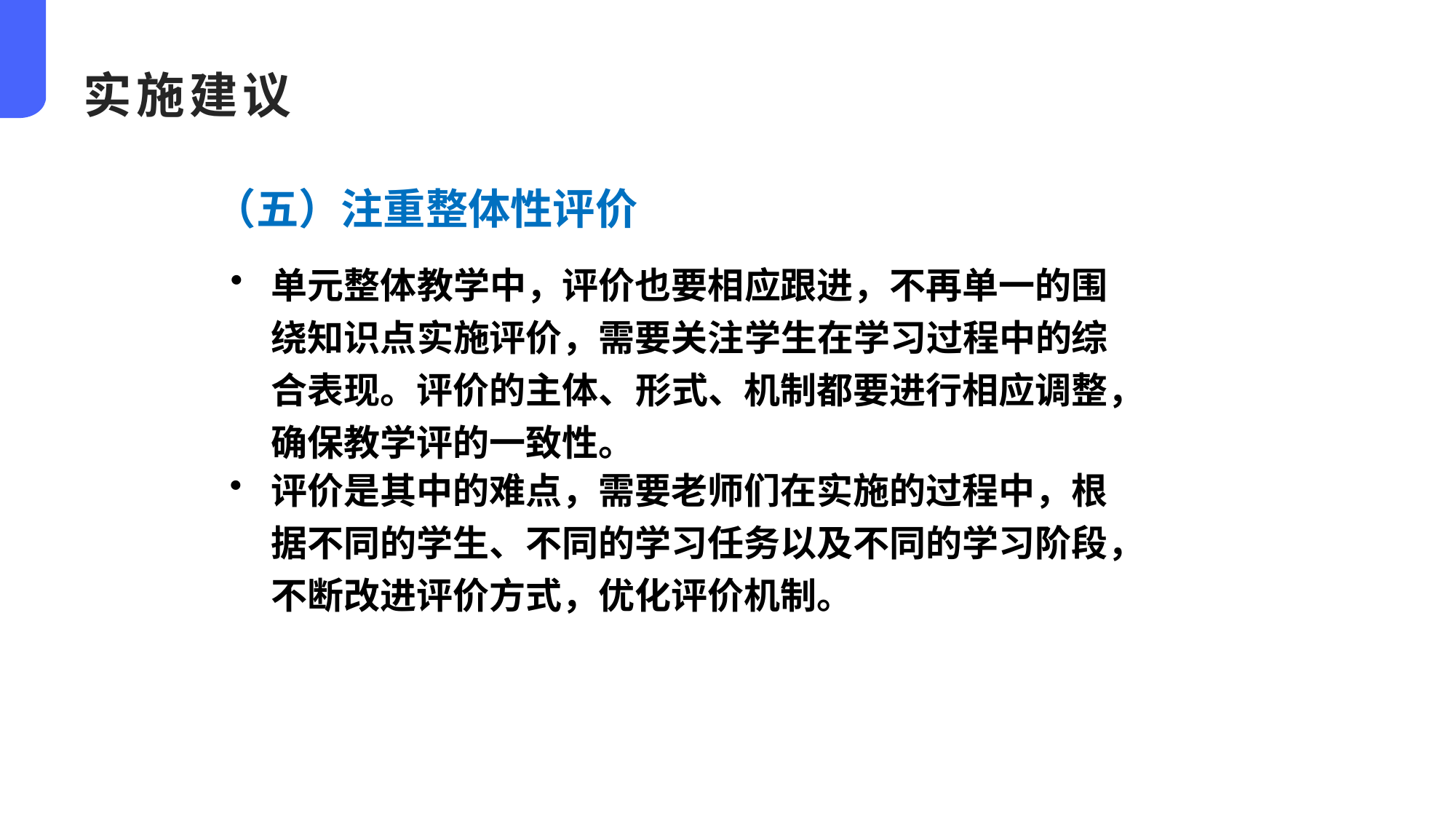

实施建议
（五）注重整体性评价
单元整体教学中，评价也要相应跟进，不再单一的围绕知识点实施评价，需要关注学生在学习过程中的综合表现。评价的主体、形式、机制都要进行相应调整，确保教学评的一致性。
评价是其中的难点，需要老师们在实施的过程中，根据不同的学生、不同的学习任务以及不同的学习阶段，不断改进评价方式，优化评价机制。